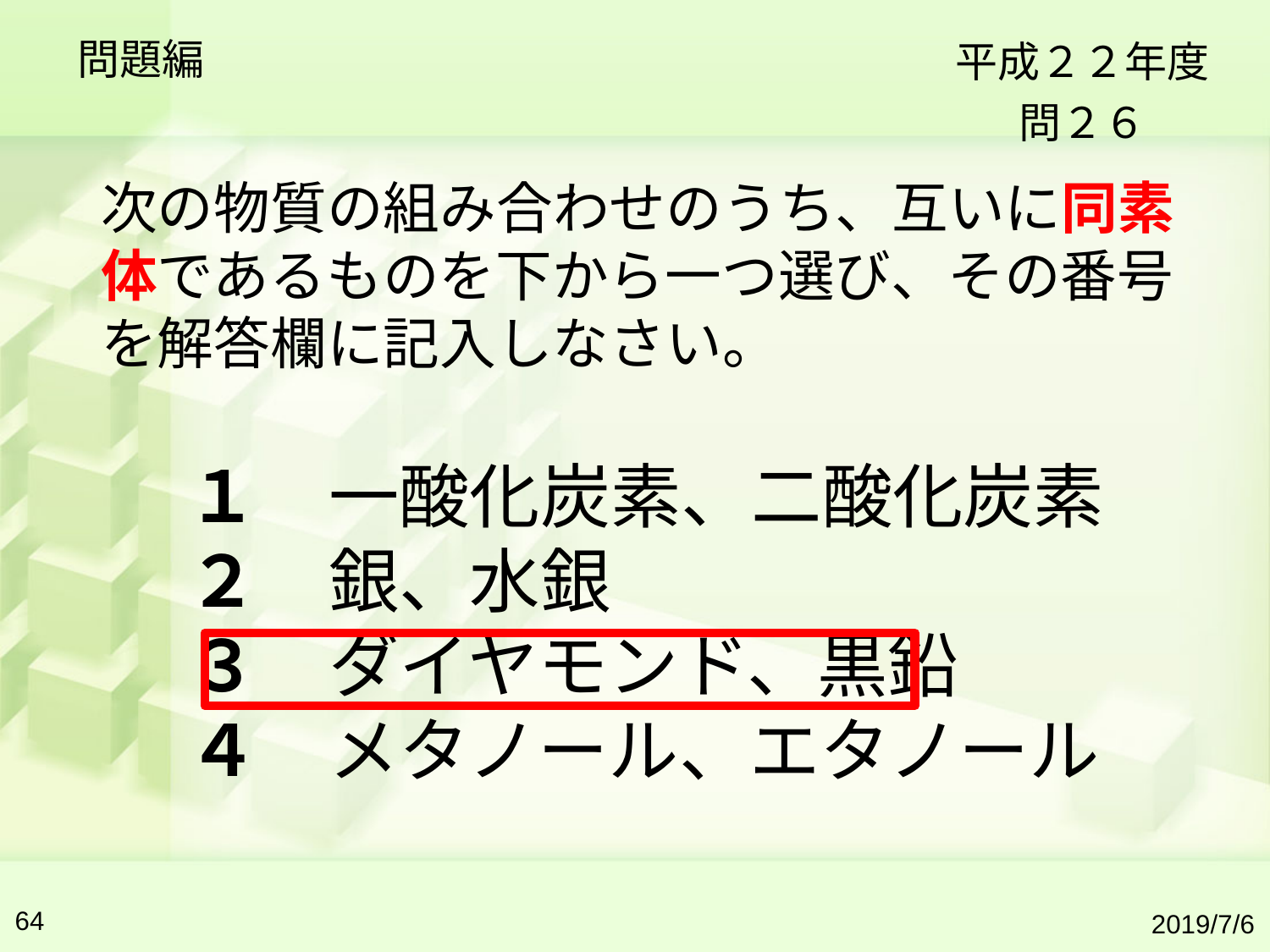

問題編
平成２２年度
問２６
次の物質の組み合わせのうち、互いに同素体であるものを下から一つ選び、その番号を解答欄に記入しなさい。
１　一酸化炭素、二酸化炭素
２　銀、水銀
３　ダイヤモンド、黒鉛
４　メタノール、エタノール

64
2019/7/6